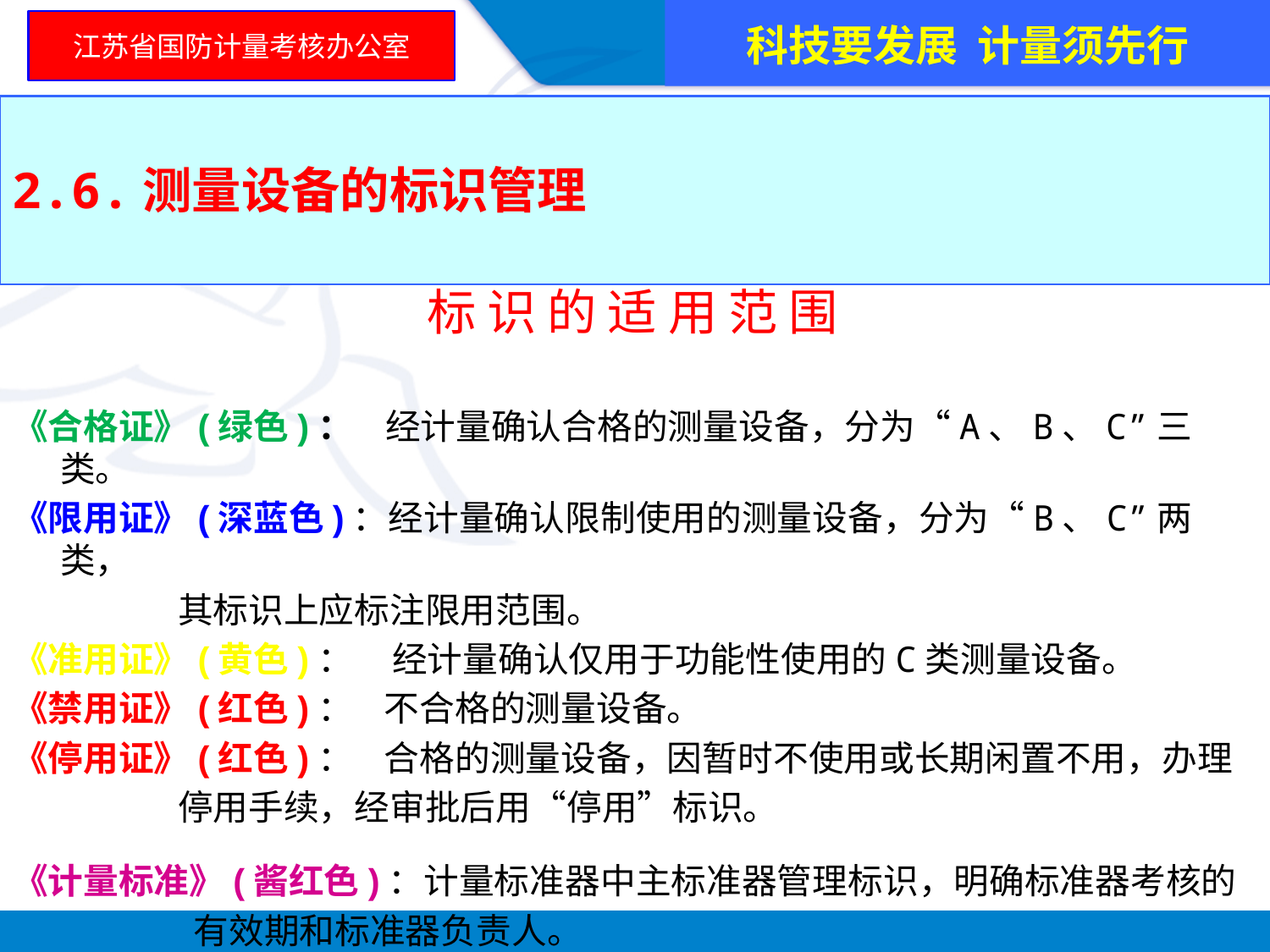

科技要发展  计量须先行
江苏省国防计量考核办公室
2.6.测量设备的标识管理

 标 识 的 适 用 范 围

《合格证》(绿色)：    经计量确认合格的测量设备，分为“A、B、C”三类。
《限用证》(深蓝色)：经计量确认限制使用的测量设备，分为“B、C”两类，
                    其标识上应标注限用范围。
《准用证》(黄色)：     经计量确认仅用于功能性使用的C类测量设备。
《禁用证》(红色)：    不合格的测量设备。
《停用证》(红色)：    合格的测量设备，因暂时不使用或长期闲置不用，办理
                    停用手续，经审批后用“停用”标识。

《计量标准》(酱红色)：计量标准器中主标准器管理标识，明确标准器考核的
                      有效期和标准器负责人。